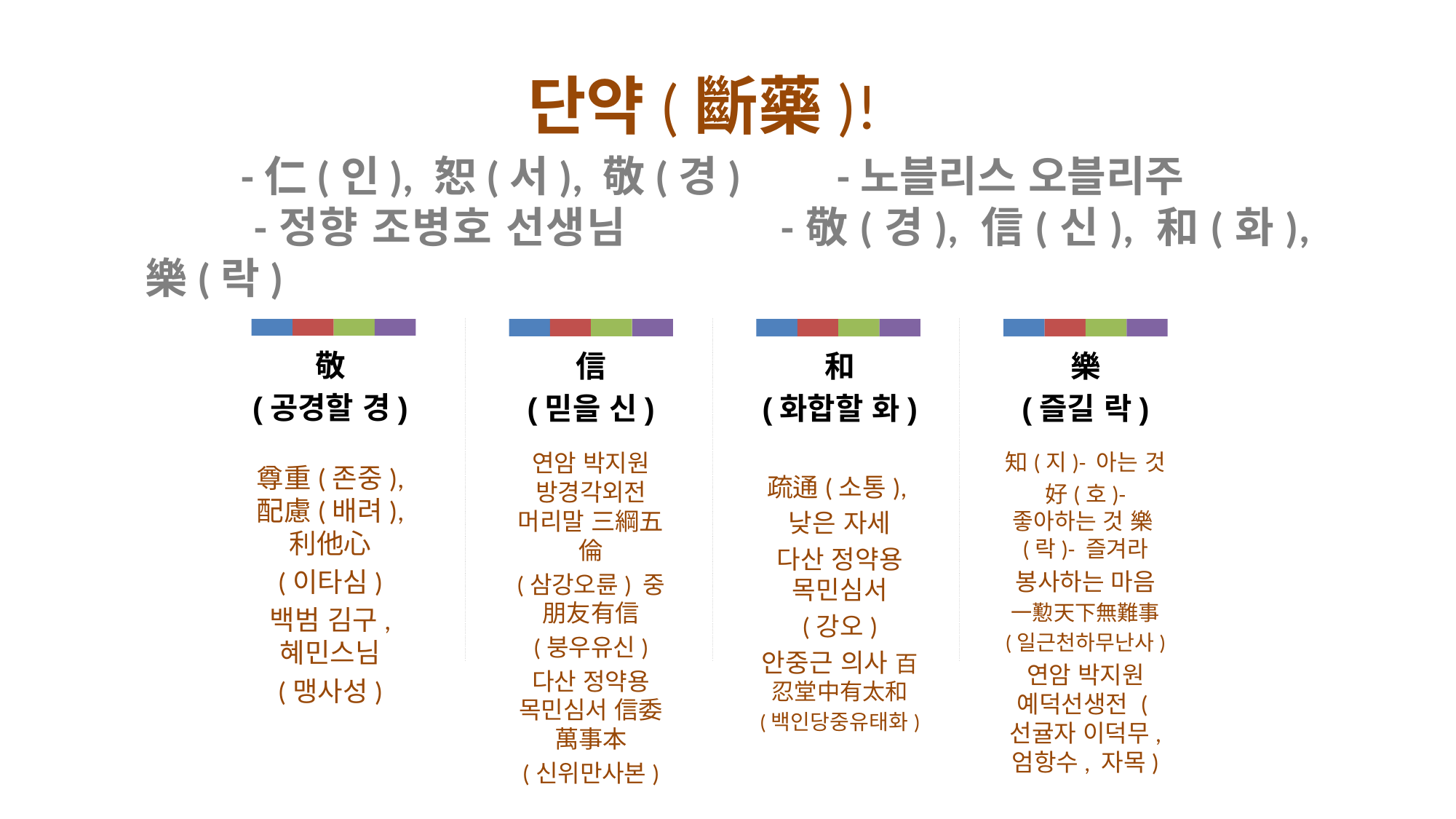

단약(斷藥)!
          -仁(인), 恕(서), 敬(경)          -노블리스 오블리주
          -정향 조병호 선생님           -敬(경), 信(신), 和(화), 樂(락)

信
(믿을 신)
연암 박지원 방경각외전 머리말 三綱五倫
(삼강오륜) 중 朋友有信
(붕우유신)
다산 정약용 목민심서 信委萬事本
(신위만사본)

和
(화합할 화)
疏通(소통),
낮은 자세
다산 정약용 목민심서
(강오)
안중근 의사 百忍堂中有太和
(백인당중유태화)

樂
(즐길 락)
知(지)- 아는 것
好(호)- 좋아하는 것 樂(락)- 즐겨라
봉사하는 마음
一懃天下無難事
(일근천하무난사)
연암 박지원 예덕선생전 (선귤자 이덕무, 엄항수, 자목)

敬
(공경할 경)

尊重(존중), 配慮(배려), 利他心
(이타심)
백범 김구, 혜민스님
(맹사성)